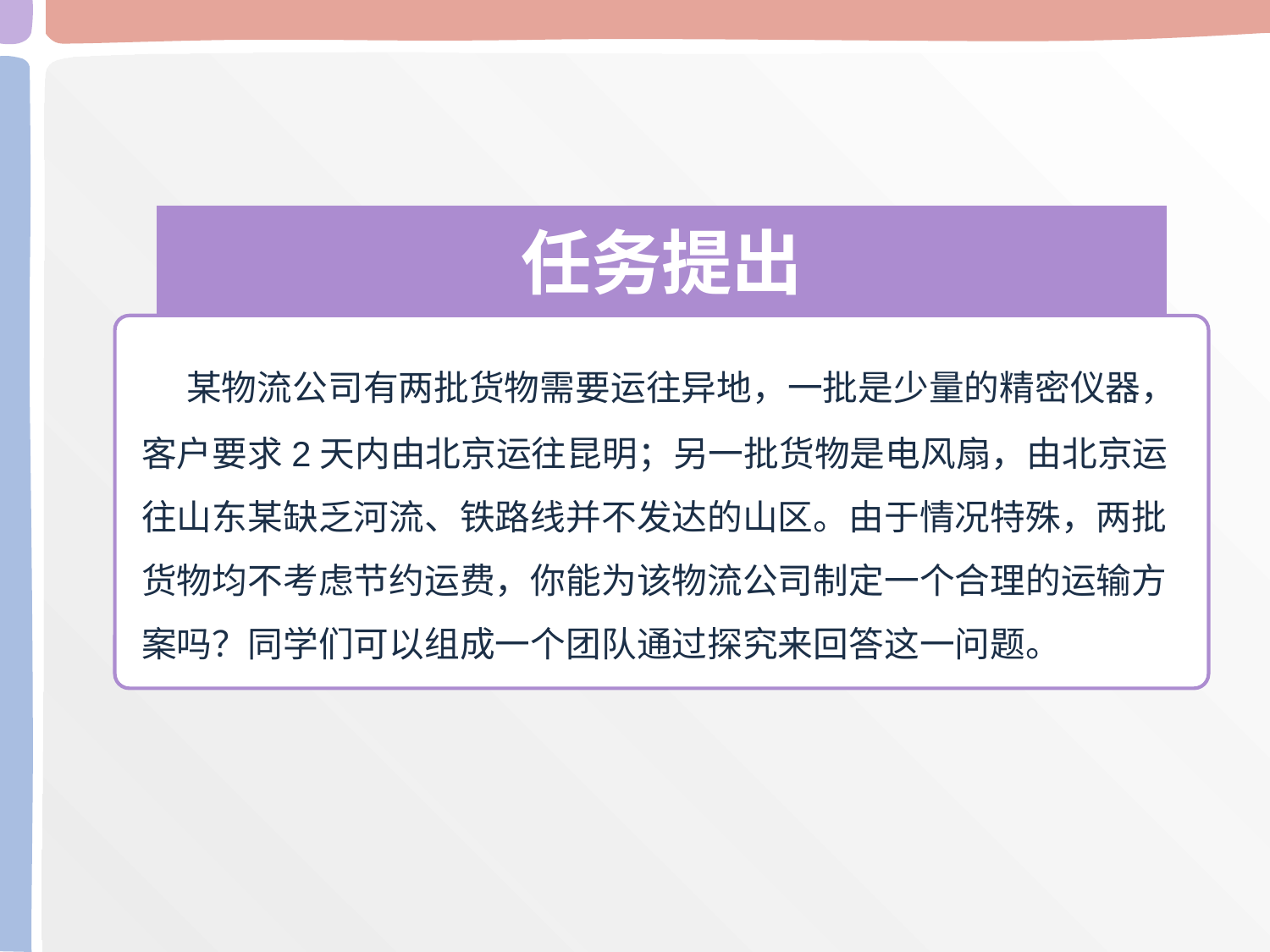

任务提出

   某物流公司有两批货物需要运往异地，一批是少量的精密仪器，客户要求2天内由北京运往昆明；另一批货物是电风扇，由北京运往山东某缺乏河流、铁路线并不发达的山区。由于情况特殊，两批货物均不考虑节约运费，你能为该物流公司制定一个合理的运输方案吗？同学们可以组成一个团队通过探究来回答这一问题。